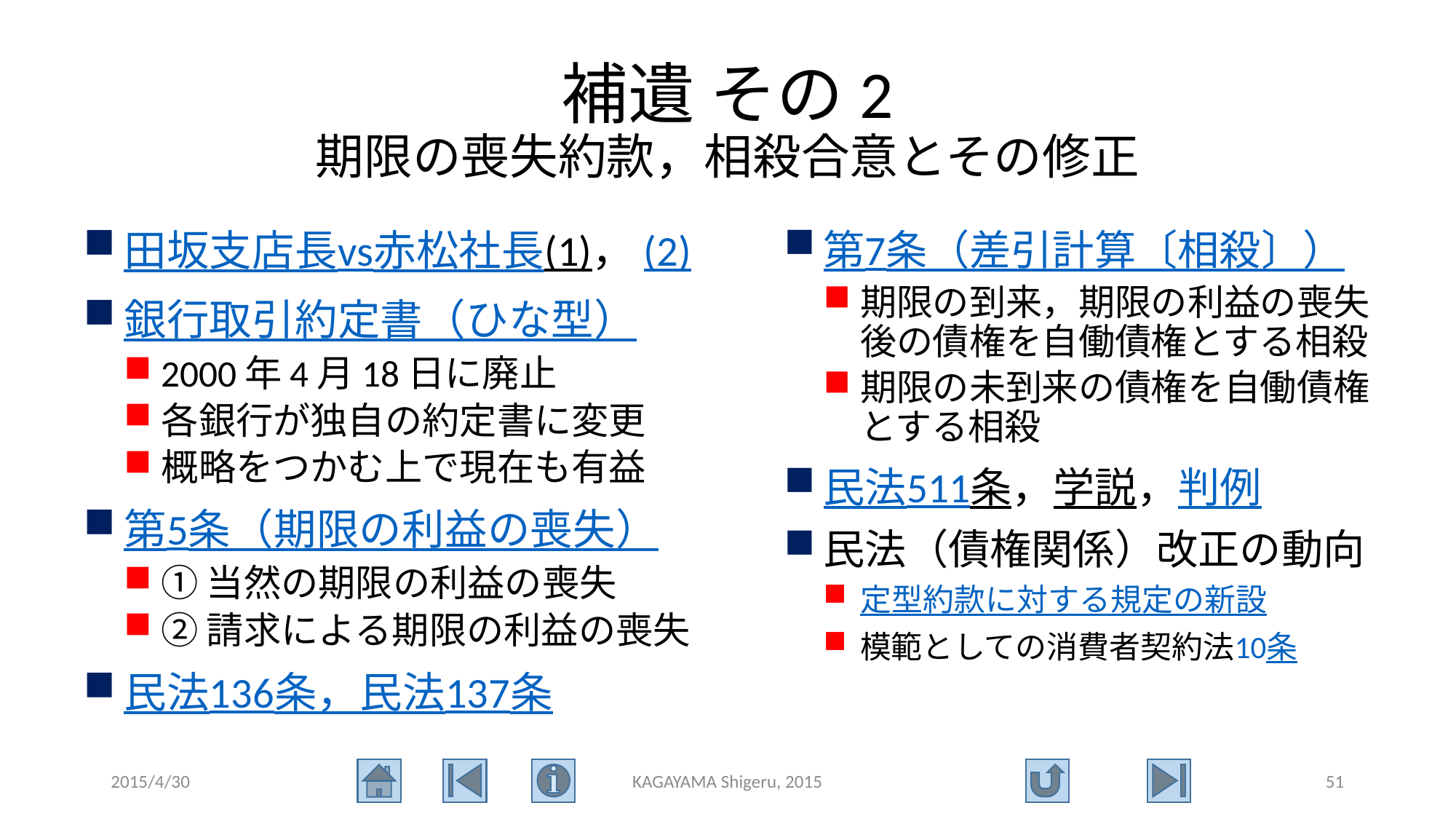

# 補遺 その2 期限の喪失約款，相殺合意とその修正
田坂支店長vs赤松社長(1)，(2)
銀行取引約定書（ひな型）
2000年4月18日に廃止
各銀行が独自の約定書に変更
概略をつかむ上で現在も有益
第5条（期限の利益の喪失）
①当然の期限の利益の喪失
②請求による期限の利益の喪失
民法136条，民法137条

第7条（差引計算〔相殺〕）
期限の到来，期限の利益の喪失後の債権を自働債権とする相殺
期限の未到来の債権を自働債権とする相殺
民法511条，学説，判例
民法（債権関係）改正の動向
定型約款に対する規定の新設
模範としての消費者契約法10条
2015/4/30
KAGAYAMA Shigeru, 2015
51